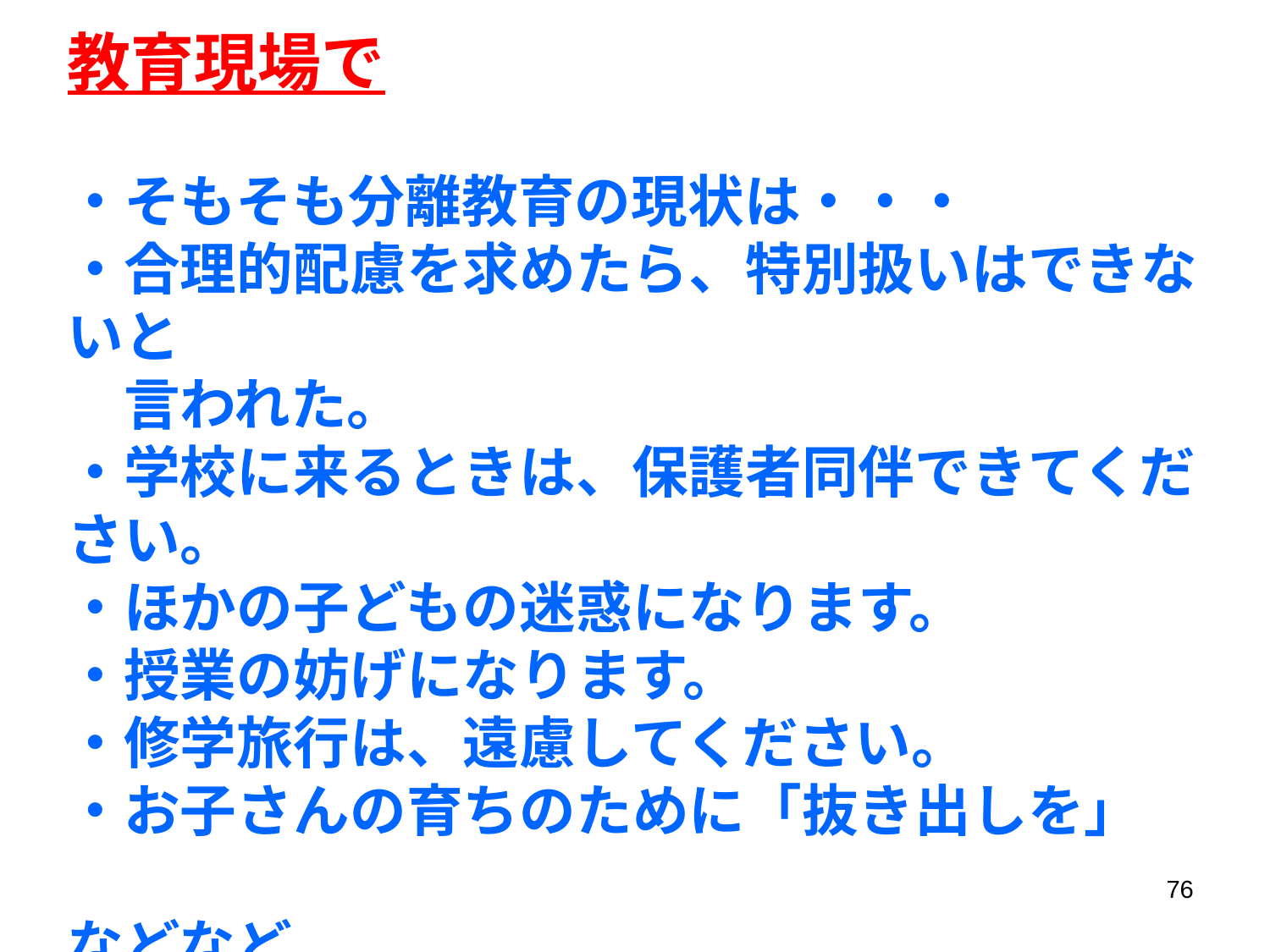

教育現場で

・そもそも分離教育の現状は・・・
・合理的配慮を求めたら、特別扱いはできないと
　言われた。
・学校に来るときは、保護者同伴できてください。
・ほかの子どもの迷惑になります。
・授業の妨げになります。
・修学旅行は、遠慮してください。
・お子さんの育ちのために「抜き出しを」

などなど
76